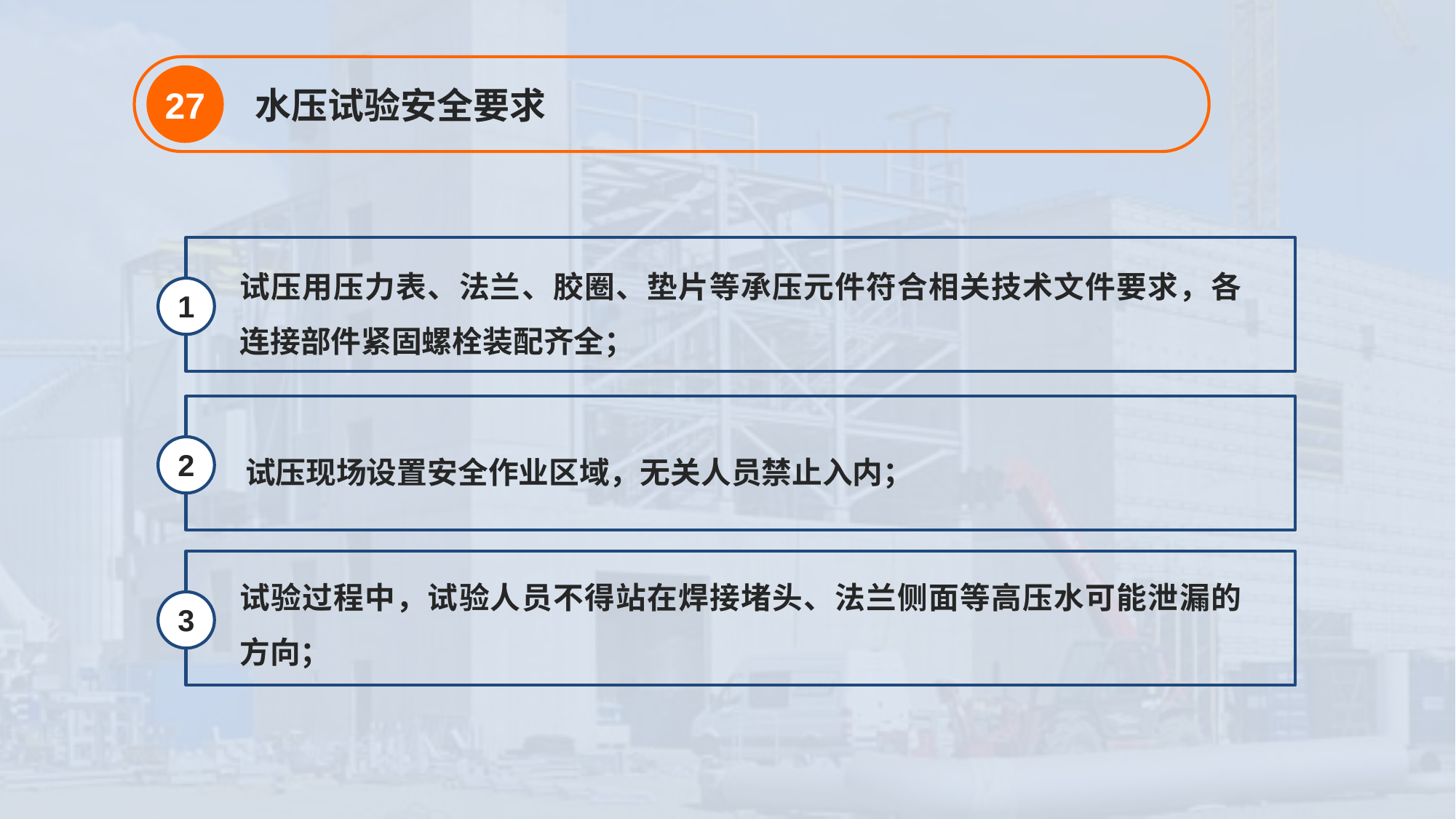

27
水压试验安全要求

试压用压力表、法兰、胶圈、垫片等承压元件符合相关技术文件要求，各连接部件紧固螺栓装配齐全；

1

试压现场设置安全作业区域，无关人员禁止入内；

2

试验过程中，试验人员不得站在焊接堵头、法兰侧面等高压水可能泄漏的方向；

3